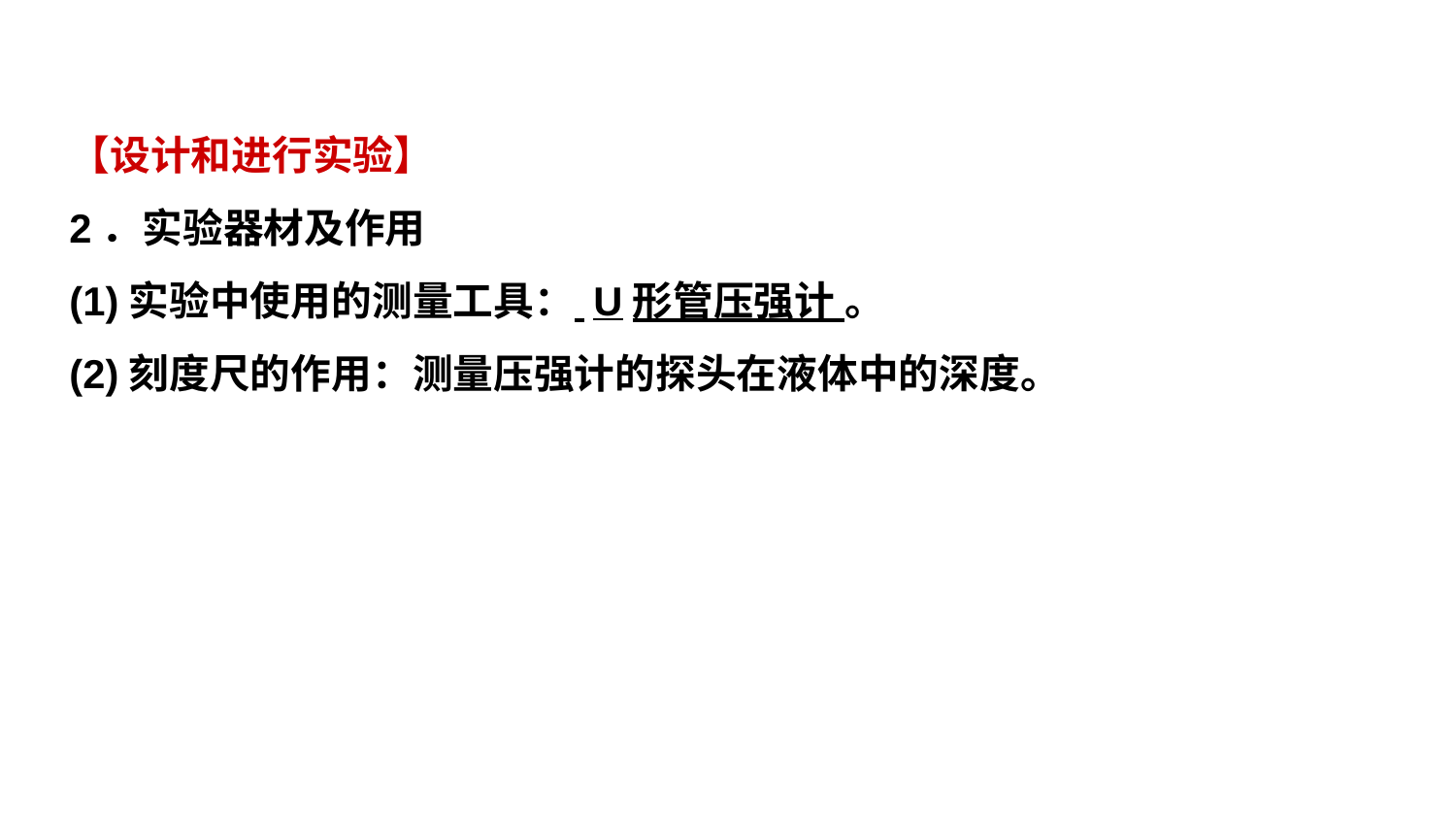

【设计和进行实验】
2．实验器材及作用
(1)实验中使用的测量工具： U形管压强计 。
(2)刻度尺的作用：测量压强计的探头在液体中的深度。